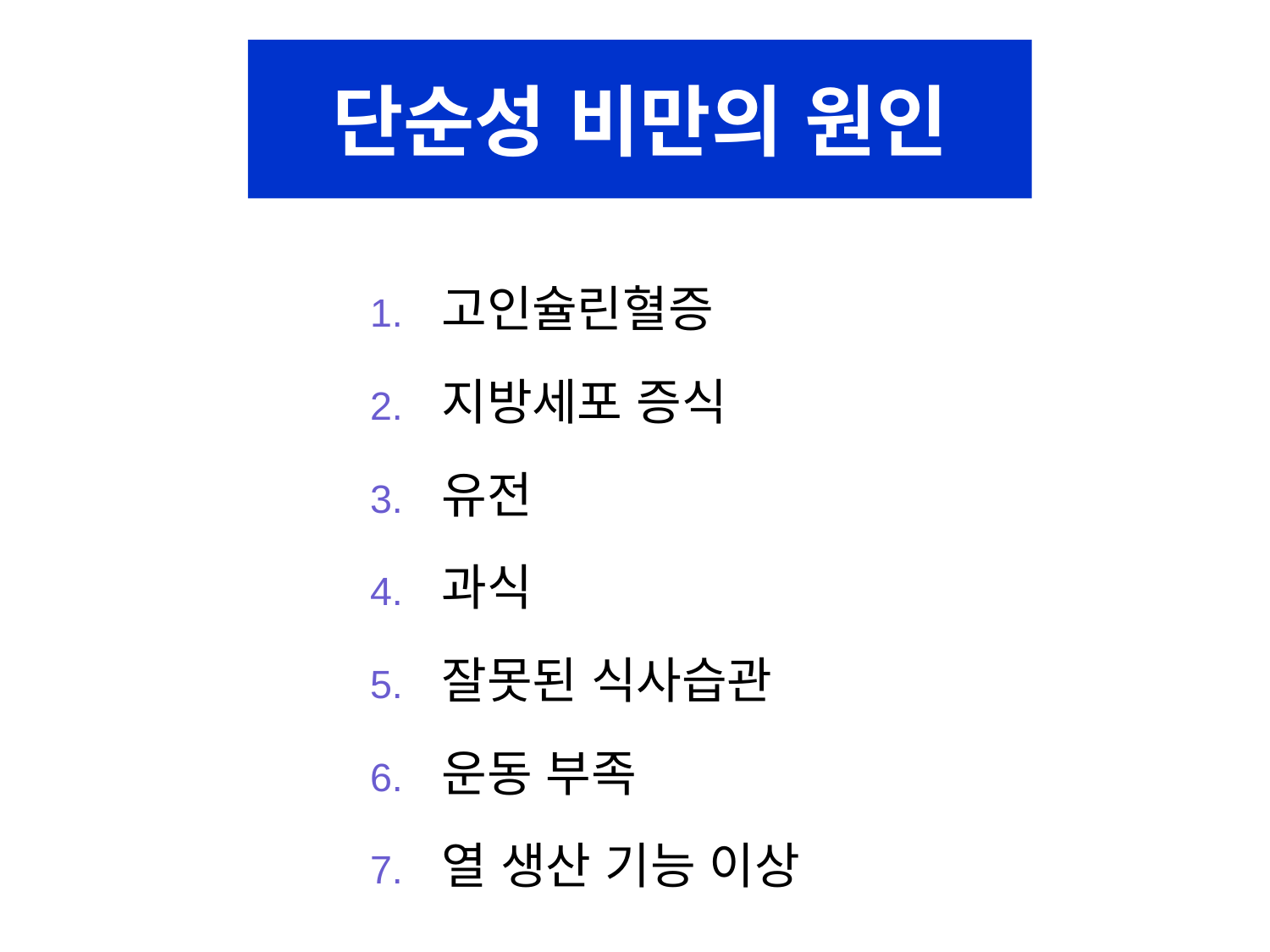

단순성 비만의 원인
고인슐린혈증
지방세포 증식
유전
과식
잘못된 식사습관
운동 부족
열 생산 기능 이상